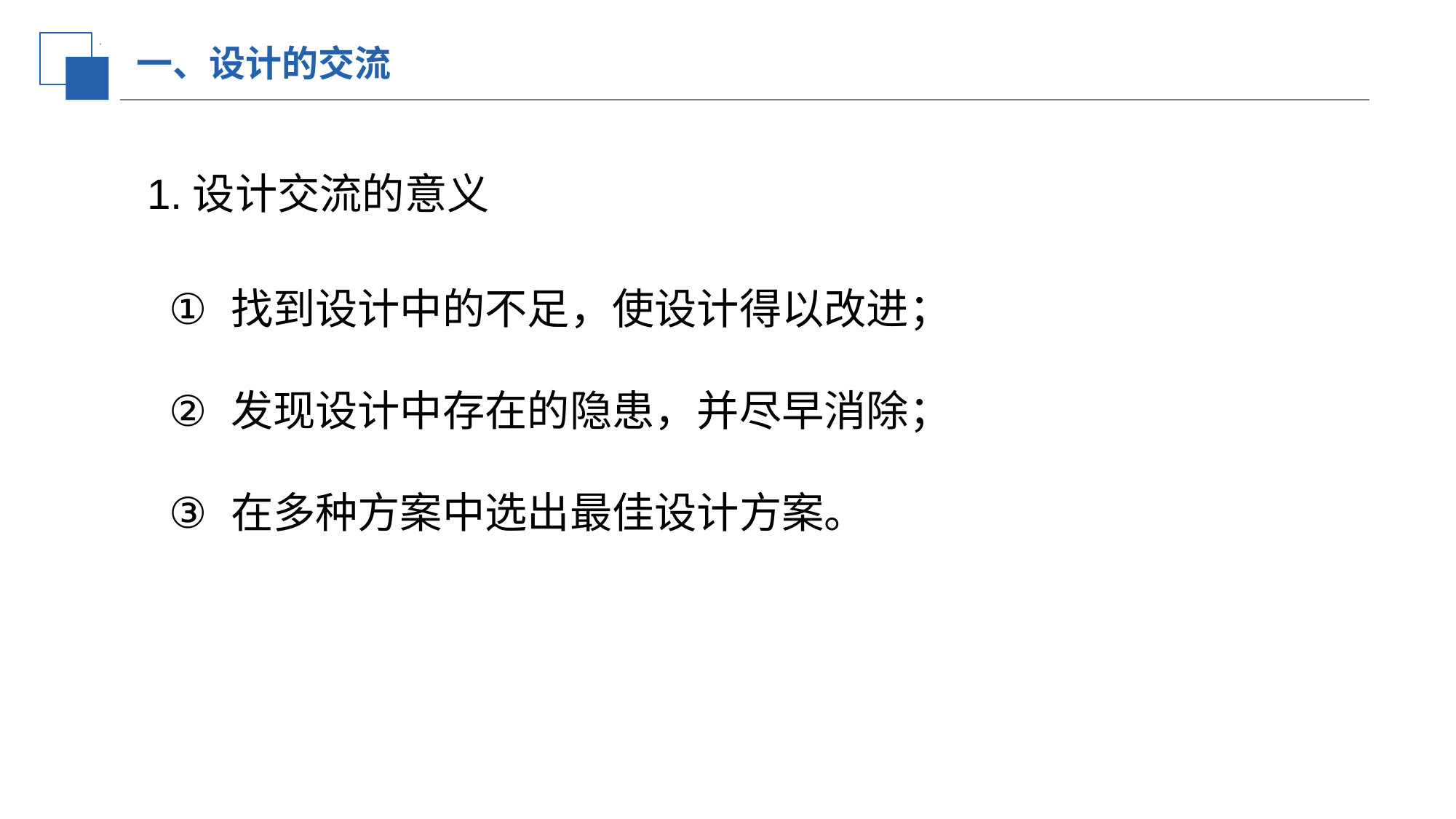

一、设计的交流
1.设计交流的意义
找到设计中的不足，使设计得以改进；

发现设计中存在的隐患，并尽早消除；

在多种方案中选出最佳设计方案。